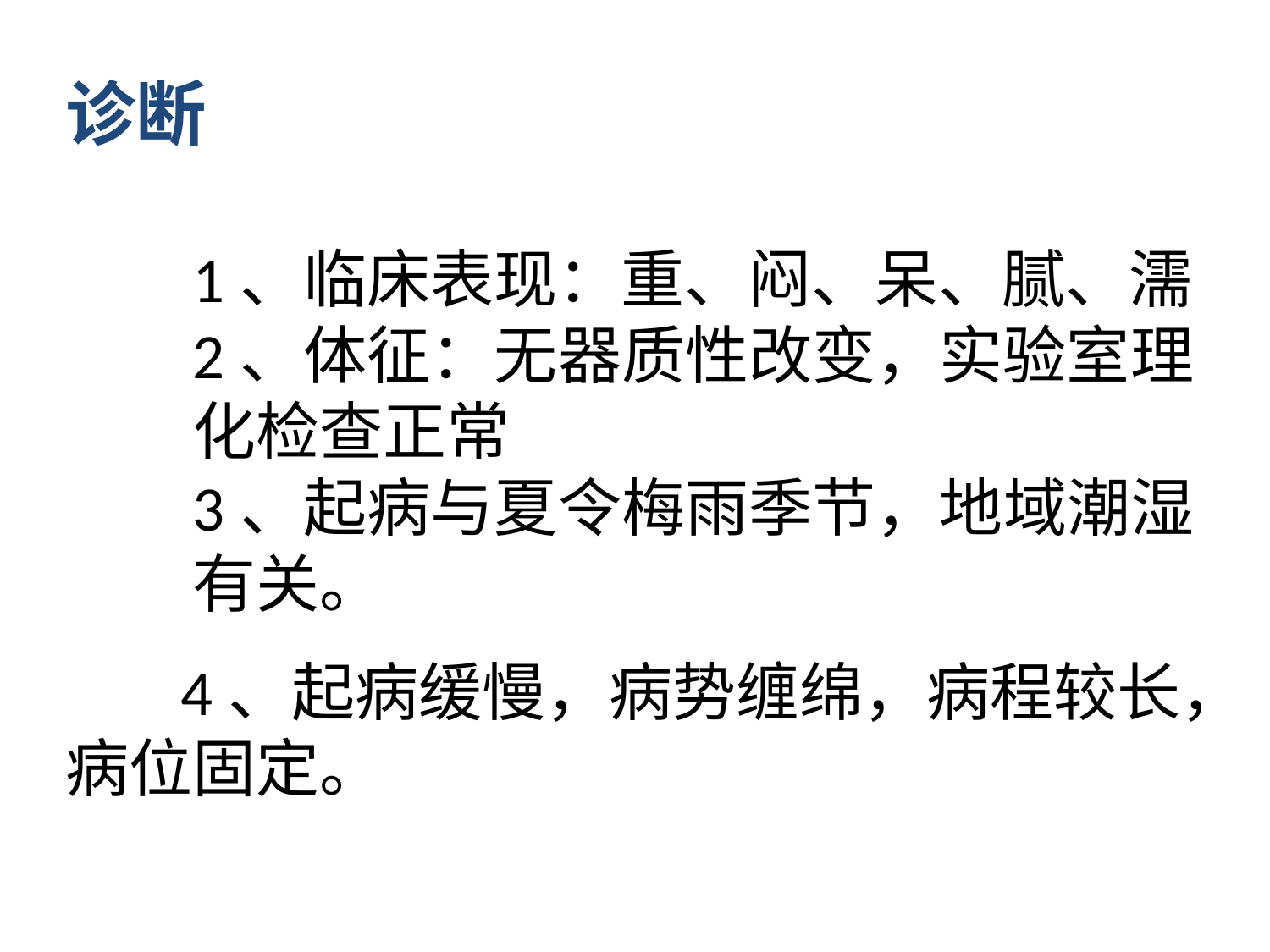

诊断
1、临床表现：重、闷、呆、腻、濡
2、体征：无器质性改变，实验室理化检查正常
3、起病与夏令梅雨季节，地域潮湿有关。
        4、起病缓慢，病势缠绵，病程较长，病位固定。